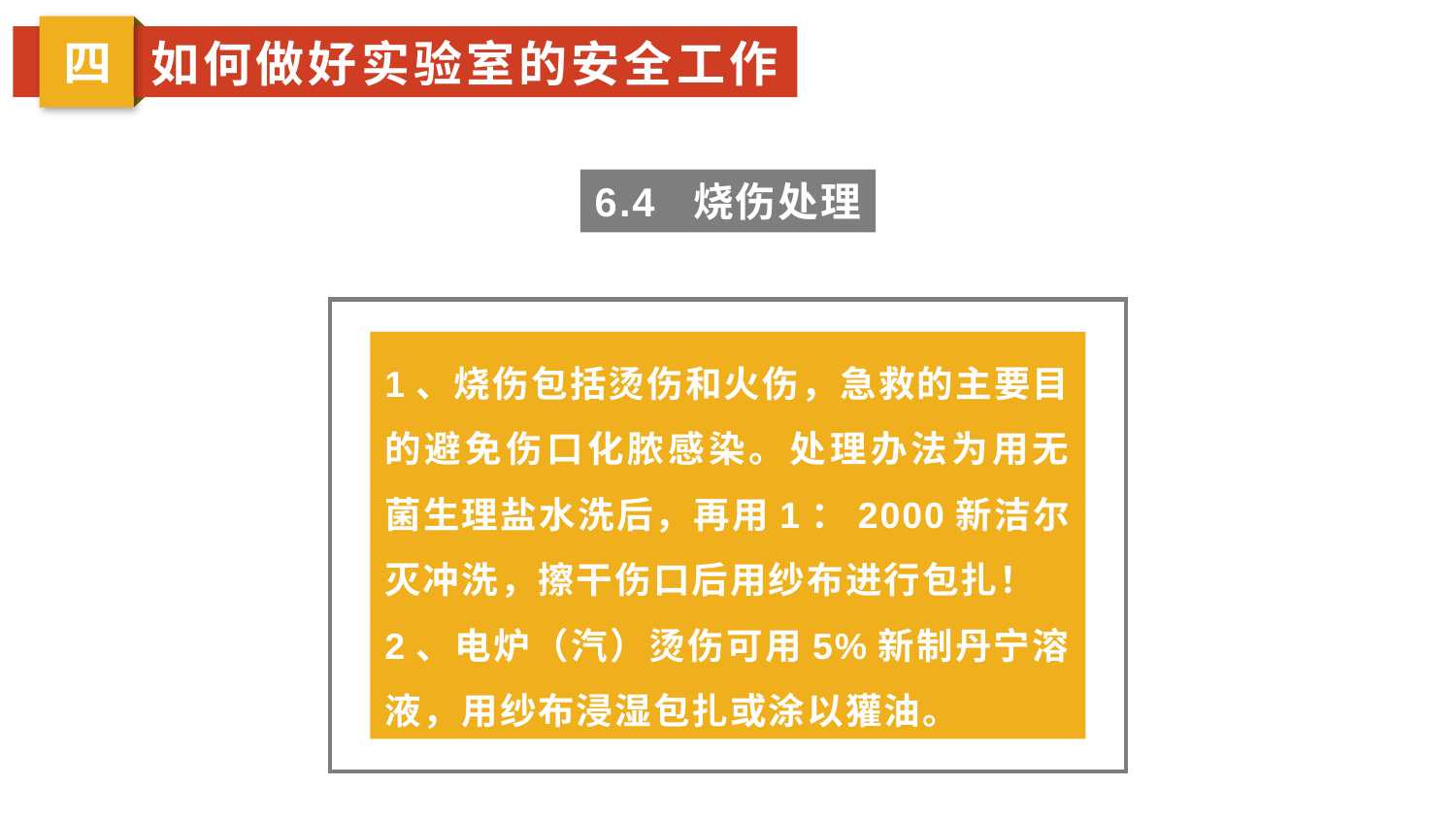

四

如何做好实验室的安全工作

6.4  烧伤处理

1、烧伤包括烫伤和火伤，急救的主要目的避免伤口化脓感染。处理办法为用无菌生理盐水洗后，再用1：2000新洁尔灭冲洗，擦干伤口后用纱布进行包扎！
2、电炉（汽）烫伤可用5%新制丹宁溶液，用纱布浸湿包扎或涂以獾油。